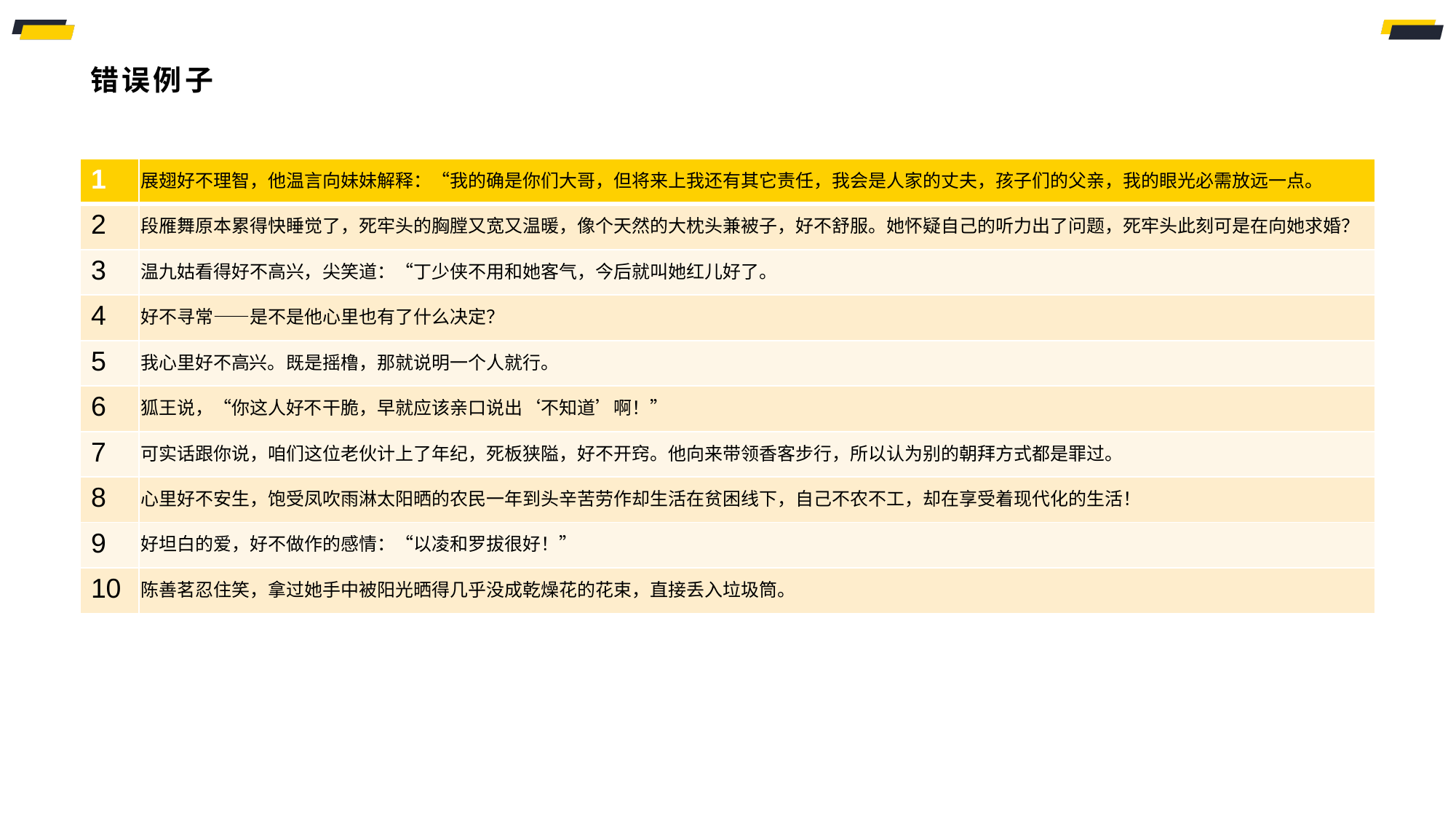

# 错误例子
| 1 | 展翅好不理智，他温言向妹妹解释：“我的确是你们大哥，但将来上我还有其它责任，我会是人家的丈夫，孩子们的父亲，我的眼光必需放远一点。 |
| --- | --- |
| 2 | 段雁舞原本累得快睡觉了，死牢头的胸膛又宽又温暖，像个天然的大枕头兼被子，好不舒服。她怀疑自己的听力出了问题，死牢头此刻可是在向她求婚？ |
| 3 | 温九姑看得好不高兴，尖笑道：“丁少侠不用和她客气，今后就叫她红儿好了。 |
| 4 | 好不寻常——是不是他心里也有了什么决定？ |
| 5 | 我心里好不高兴。既是摇橹，那就说明一个人就行。 |
| 6 | 狐王说，“你这人好不干脆，早就应该亲口说出‘不知道’啊！” |
| 7 | 可实话跟你说，咱们这位老伙计上了年纪，死板狭隘，好不开窍。他向来带领香客步行，所以认为别的朝拜方式都是罪过。 |
| 8 | 心里好不安生，饱受凤吹雨淋太阳晒的农民一年到头辛苦劳作却生活在贫困线下，自己不农不工，却在享受着现代化的生活！ |
| 9 | 好坦白的爱，好不做作的感情：“以凌和罗拔很好！” |
| 10 | 陈善茗忍住笑，拿过她手中被阳光晒得几乎没成乾燥花的花束，直接丢入垃圾筒。 |